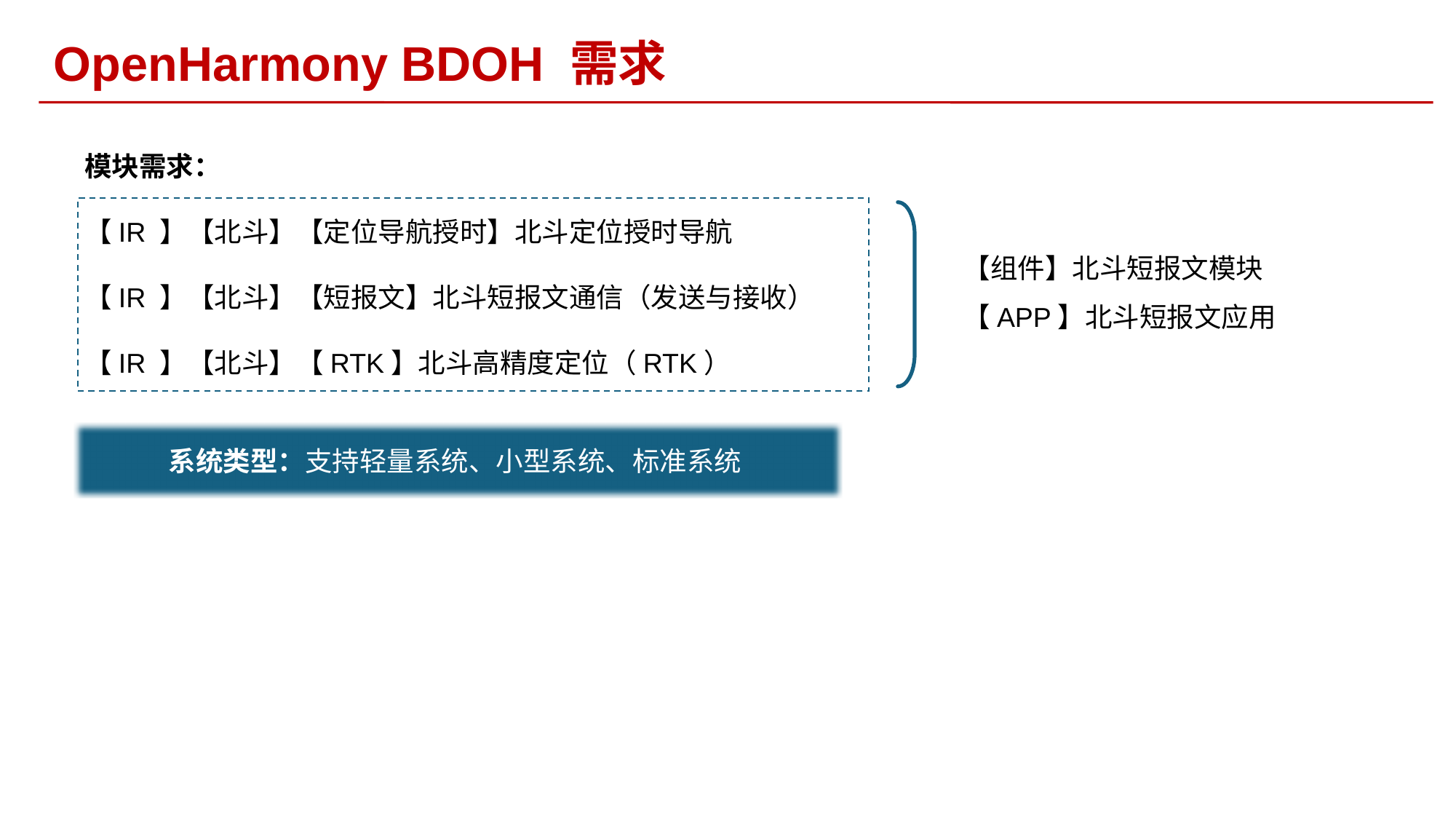

OpenHarmony BDOH 需求

模块需求：
【IR 】【北斗】【定位导航授时】北斗定位授时导航
【IR 】【北斗】【短报文】北斗短报文通信（发送与接收）
【IR 】【北斗】【RTK】北斗高精度定位（RTK）

【组件】北斗短报文模块
【APP】北斗短报文应用
系统类型：支持轻量系统、小型系统、标准系统